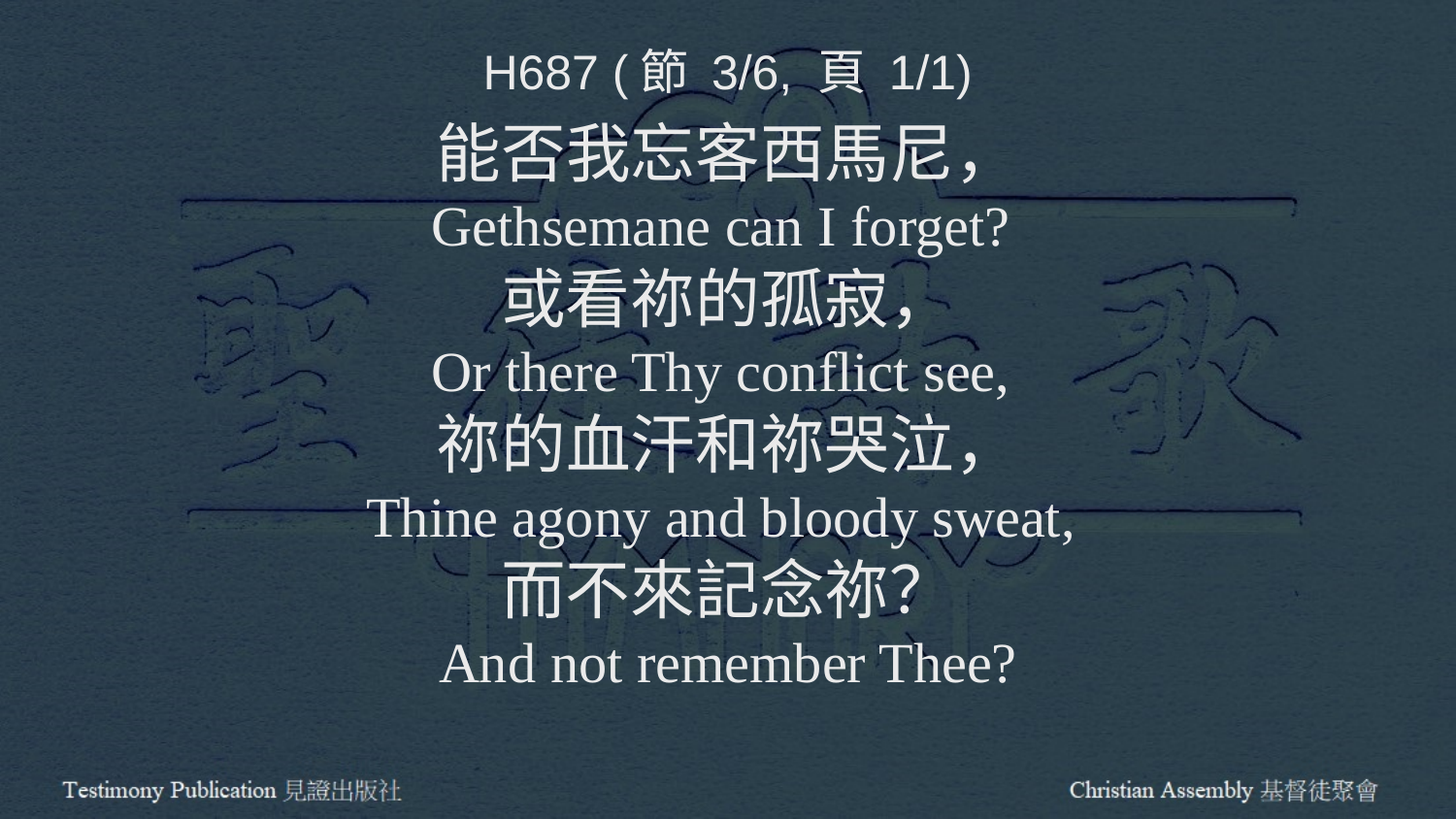

H687 (節 3/6, 頁 1/1)
能否我忘客西馬尼，
Gethsemane can I forget?
或看祢的孤寂，
Or there Thy conflict see,
祢的血汗和祢哭泣，
Thine agony and bloody sweat,
而不來記念祢？
And not remember Thee?